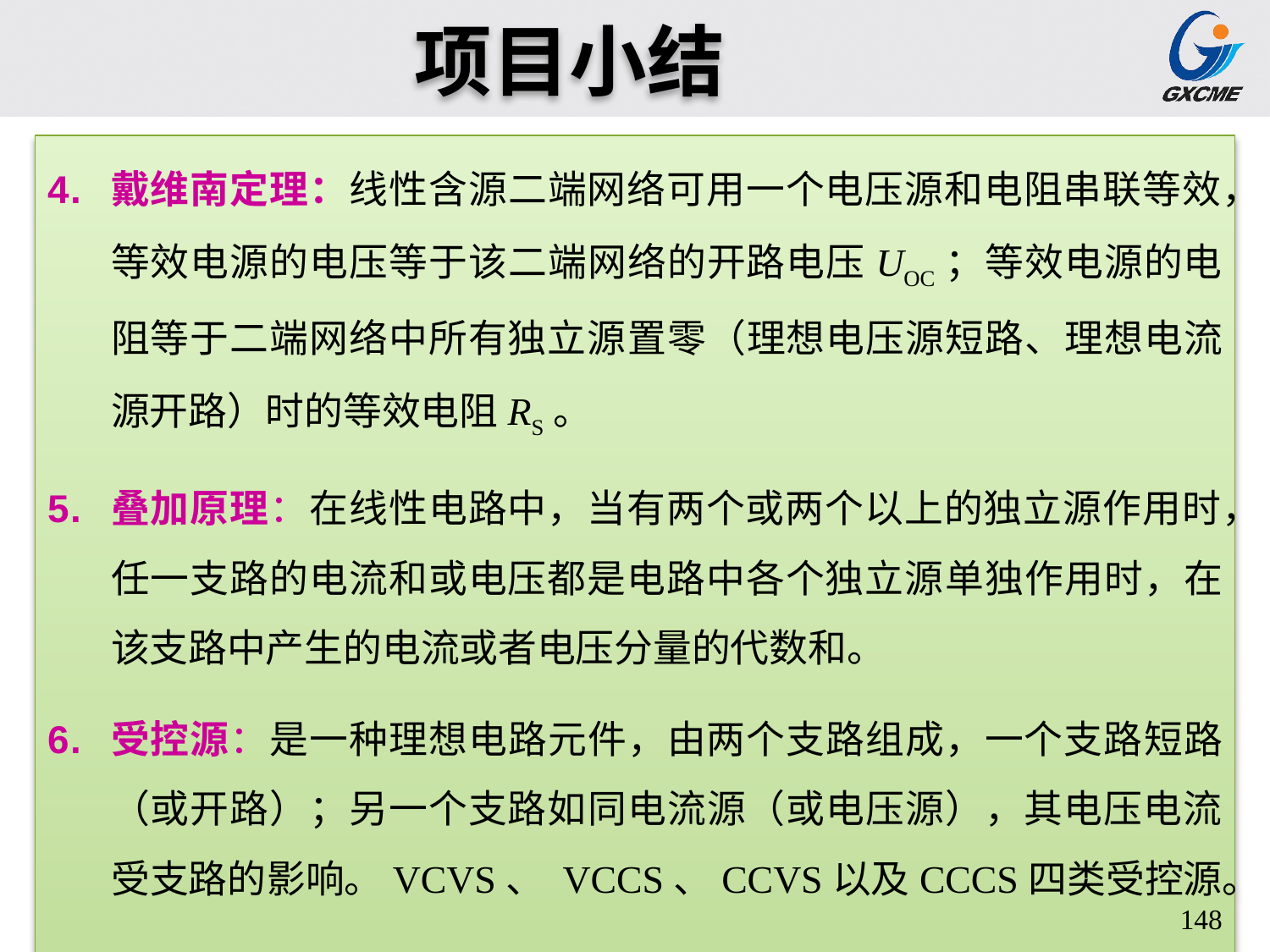

项目小结
戴维南定理：线性含源二端网络可用一个电压源和电阻串联等效，等效电源的电压等于该二端网络的开路电压UOC；等效电源的电阻等于二端网络中所有独立源置零（理想电压源短路、理想电流源开路）时的等效电阻RS。
叠加原理：在线性电路中，当有两个或两个以上的独立源作用时，任一支路的电流和或电压都是电路中各个独立源单独作用时，在该支路中产生的电流或者电压分量的代数和。
受控源：是一种理想电路元件，由两个支路组成，一个支路短路（或开路）；另一个支路如同电流源（或电压源），其电压电流受支路的影响。VCVS、 VCCS、CCVS以及CCCS四类受控源。
148